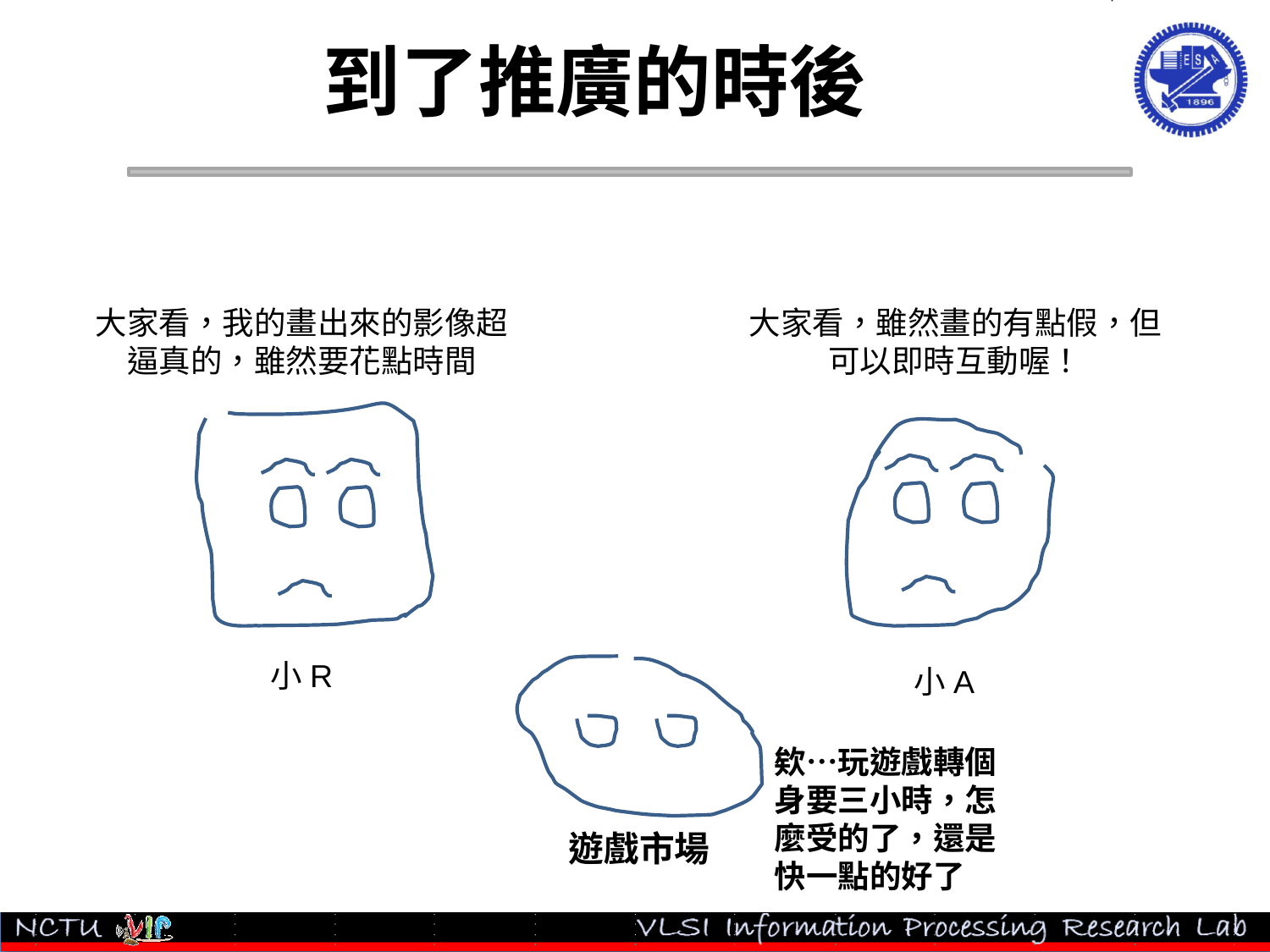

# 到了推廣的時後
大家看，我的畫出來的影像超逼真的，雖然要花點時間
大家看，雖然畫的有點假，但可以即時互動喔！

小R
小A

欸…玩遊戲轉個身要三小時，怎麼受的了，還是快一點的好了
遊戲市場